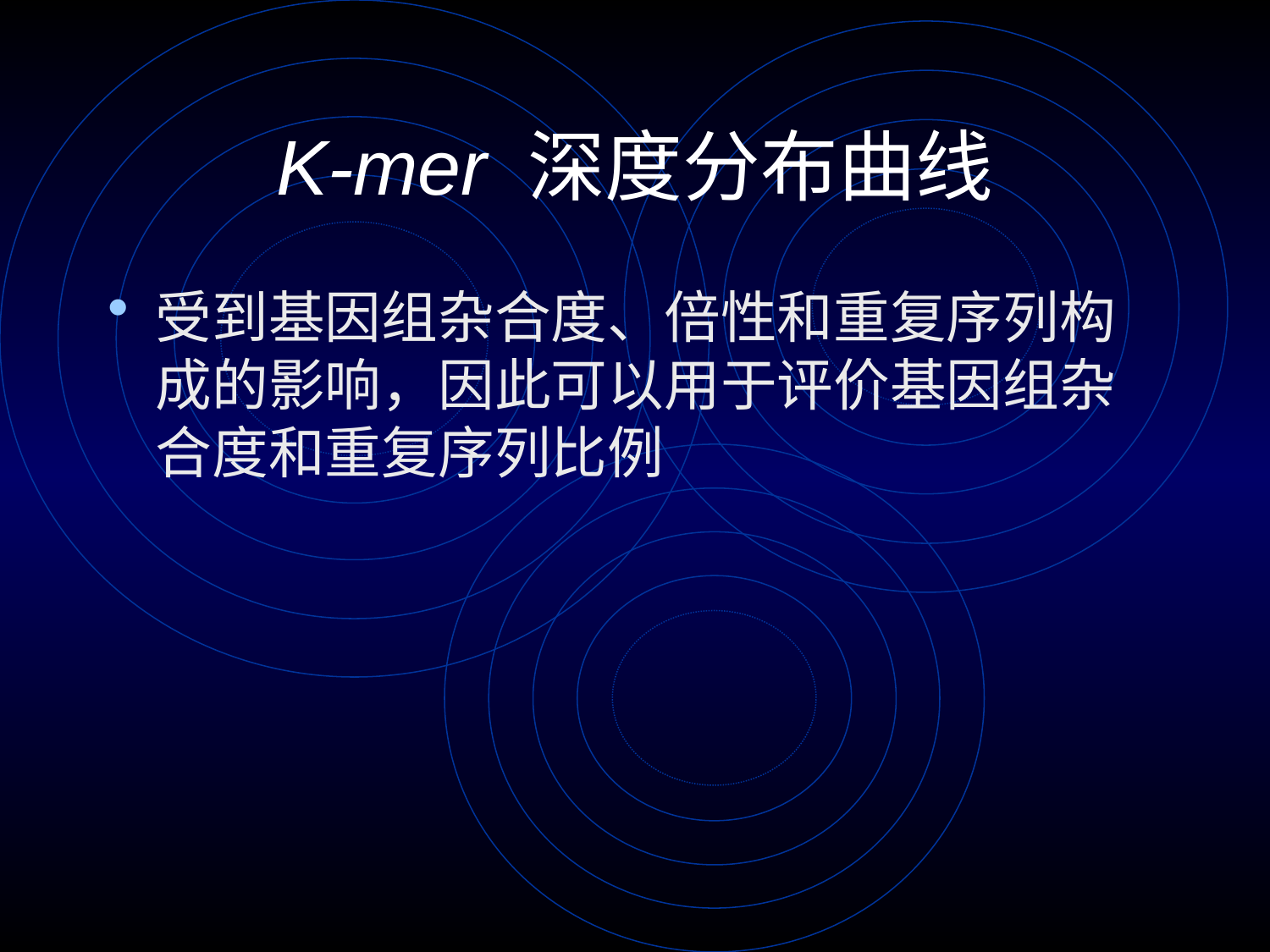

# K-mer 深度分布曲线
受到基因组杂合度、倍性和重复序列构成的影响，因此可以用于评价基因组杂合度和重复序列比例